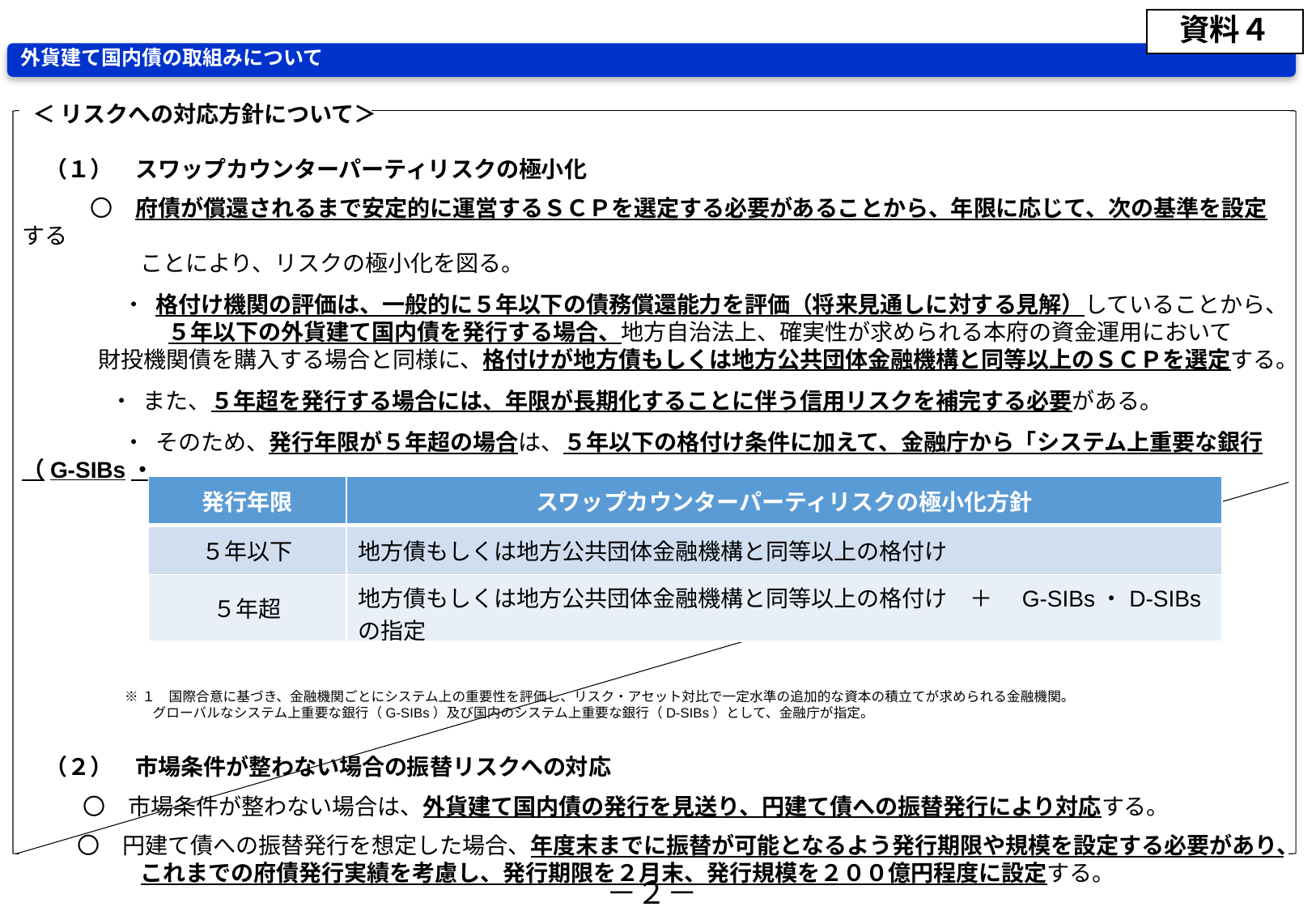

資料４
外貨建て国内債の取組みについて
 ＜ リスクへの対応方針について＞

　（１）　スワップカウンターパーティリスクの極小化

　　　〇　府債が償還されるまで安定的に運営するＳＣＰを選定する必要があることから、年限に応じて、次の基準を設定する
　　　　　 ことにより、リスクの極小化を図る。

　　  　　・  格付け機関の評価は、一般的に５年以下の債務償還能力を評価（将来見通しに対する見解）していることから、
　　　　　　  ５年以下の外貨建て国内債を発行する場合、地方自治法上、確実性が求められる本府の資金運用において
              財投機関債を購入する場合と同様に、格付けが地方債もしくは地方公共団体金融機構と同等以上のＳＣＰを選定する。

　　   　 ・  また、５年超を発行する場合には、年限が長期化することに伴う信用リスクを補完する必要がある。

　　　  　・  そのため、発行年限が５年超の場合は、５年以下の格付け条件に加えて、金融庁から「システム上重要な銀行（G-SIBs・
　　　　　　  D-SIBs）（※１）」の指定を受け、一定水準の追加的な資本積立が求められるＳＣＰを選定する。

                                  ※１　国際合意に基づき、金融機関ごとにシステム上の重要性を評価し、リスク・アセット対比で一定水準の追加的な資本の積立てが求められる金融機関。
                                          グローバルなシステム上重要な銀行（G-SIBs）及び国内のシステム上重要な銀行（D-SIBs）として、金融庁が指定。

　（２）　市場条件が整わない場合の振替リスクへの対応

  　　〇　市場条件が整わない場合は、外貨建て国内債の発行を見送り、円建て債への振替発行により対応する。

　　  〇　円建て債への振替発行を想定した場合、年度末までに振替が可能となるよう発行期限や規模を設定する必要があり、
　　　　　 これまでの府債発行実績を考慮し、発行期限を２月末、発行規模を２００億円程度に設定する。

| 発行年限 | スワップカウンターパーティリスクの極小化方針 |
| --- | --- |
| ５年以下 | 地方債もしくは地方公共団体金融機構と同等以上の格付け |
| ５年超 | 地方債もしくは地方公共団体金融機構と同等以上の格付け　＋　G-SIBs・D-SIBsの指定 |
－２－